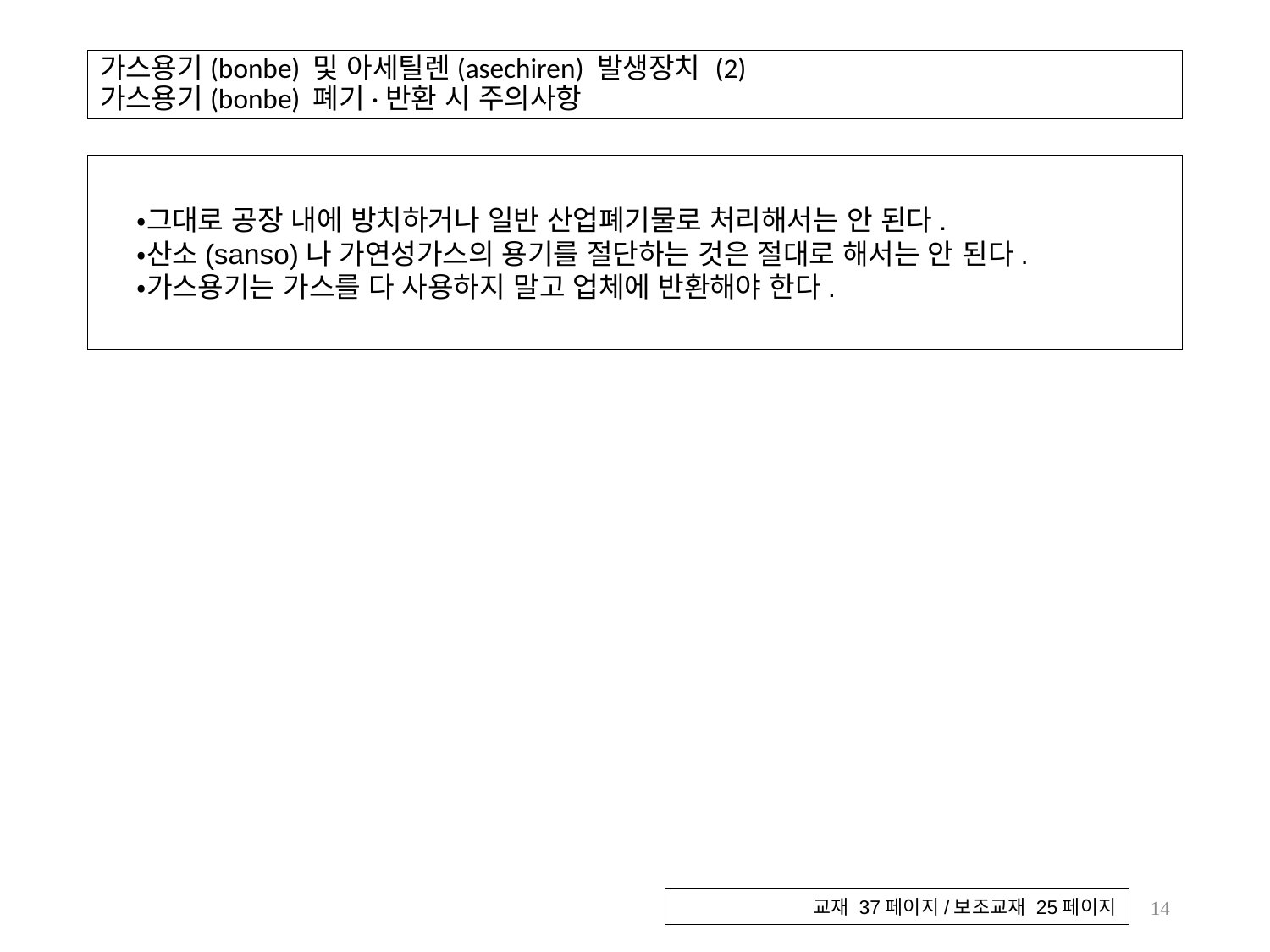

# 가스용기(bonbe) 및 아세틸렌(asechiren) 발생장치 (2) 가스용기(bonbe) 폐기·반환 시 주의사항
・그대로 공장 내에 방치하거나 일반 산업폐기물로 처리해서는 안 된다.
・산소(sanso)나 가연성가스의 용기를 절단하는 것은 절대로 해서는 안 된다.
・가스용기는 가스를 다 사용하지 말고 업체에 반환해야 한다.
14
교재 37페이지/보조교재 25페이지